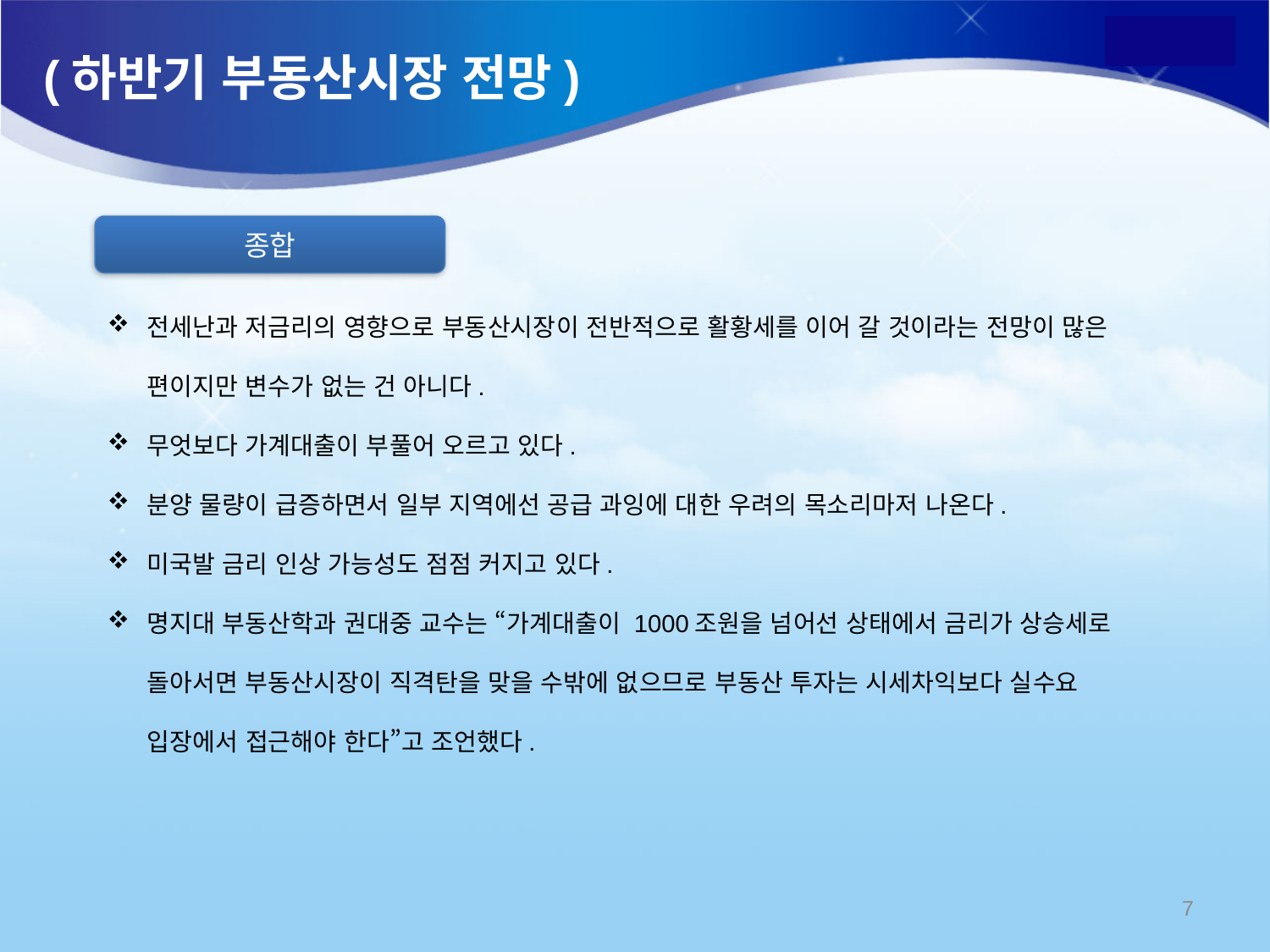

(하반기 부동산시장 전망)
종합
전세난과 저금리의 영향으로 부동산시장이 전반적으로 활황세를 이어 갈 것이라는 전망이 많은 편이지만 변수가 없는 건 아니다.
무엇보다 가계대출이 부풀어 오르고 있다.
분양 물량이 급증하면서 일부 지역에선 공급 과잉에 대한 우려의 목소리마저 나온다.
미국발 금리 인상 가능성도 점점 커지고 있다.
명지대 부동산학과 권대중 교수는 “가계대출이 1000조원을 넘어선 상태에서 금리가 상승세로 돌아서면 부동산시장이 직격탄을 맞을 수밖에 없으므로 부동산 투자는 시세차익보다 실수요 입장에서 접근해야 한다”고 조언했다.
7